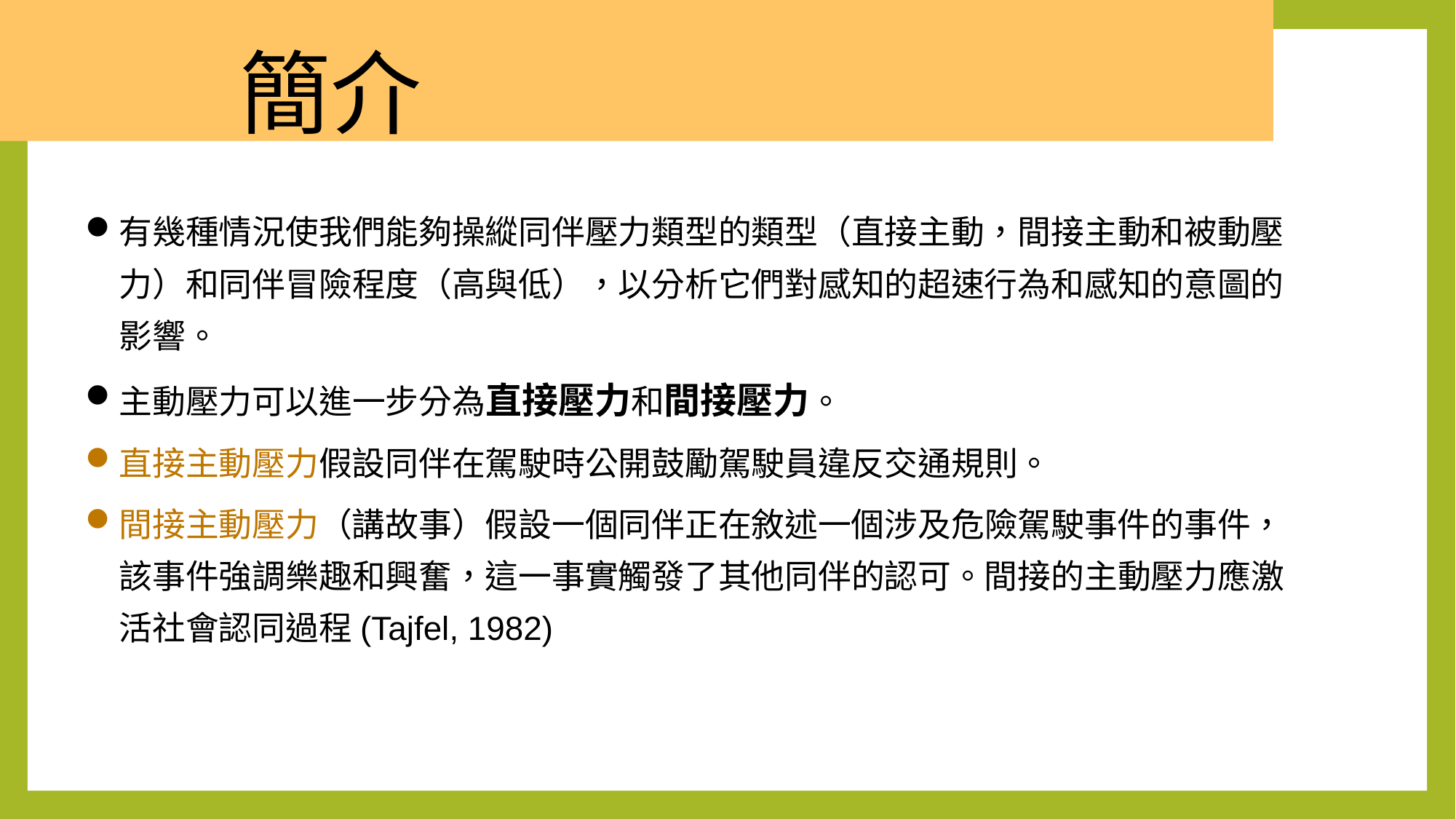

簡介
有幾種情況使我們能夠操縱同伴壓力類型的類型（直接主動，間接主動和被動壓力）和同伴冒險程度（高與低），以分析它們對感知的超速行為和感知的意圖的影響。
主動壓力可以進一步分為直接壓力和間接壓力。
直接主動壓力假設同伴在駕駛時公開鼓勵駕駛員違反交通規則。
間接主動壓力（講故事）假設一個同伴正在敘述一個涉及危險駕駛事件的事件，該事件強調樂趣和興奮，這一事實觸發了其他同伴的認可。間接的主動壓力​​應激活社會認同過程(Tajfel, 1982)